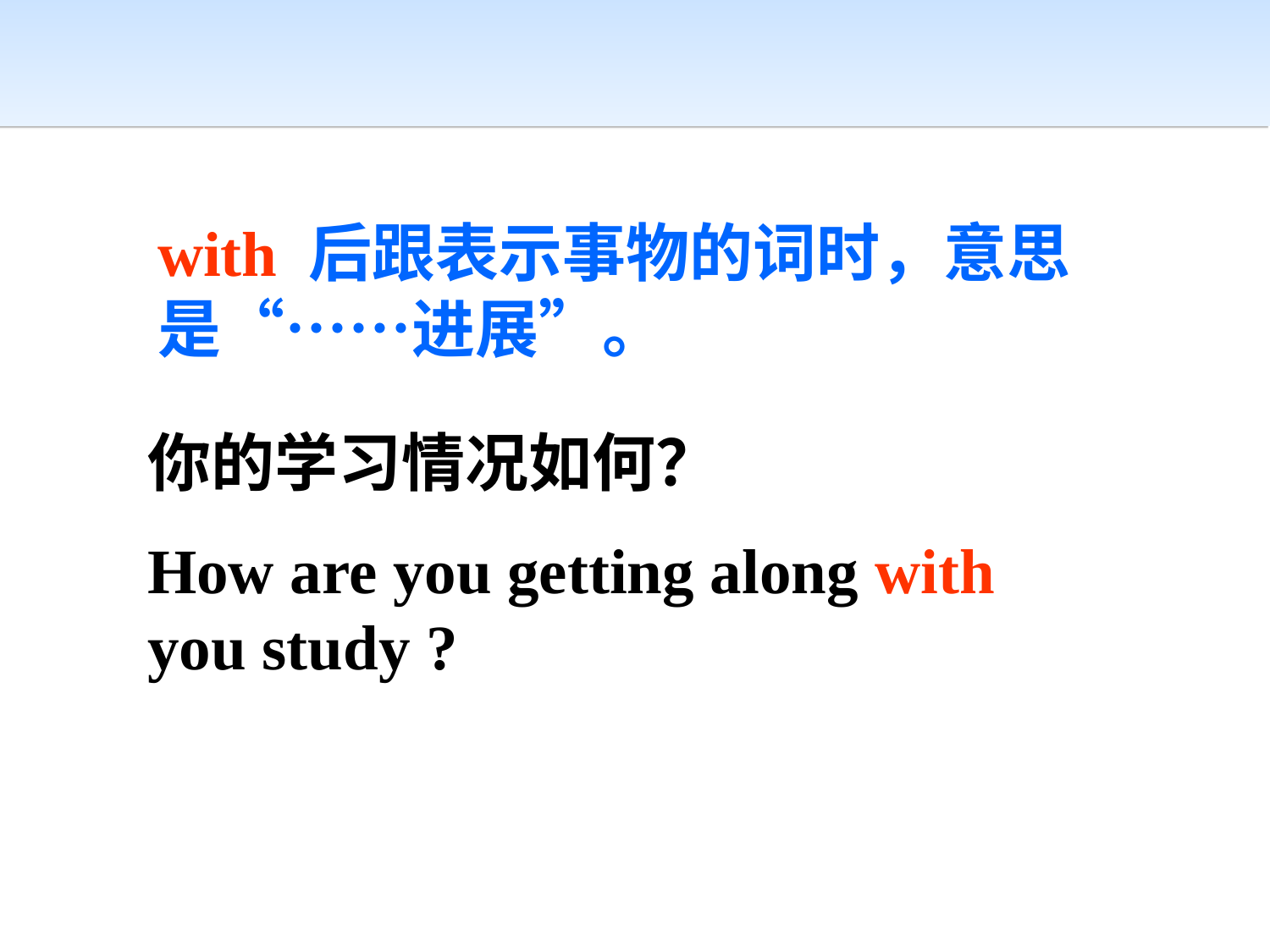

with 后跟表示事物的词时，意思是“……进展”。
你的学习情况如何？
How are you getting along with you study ?